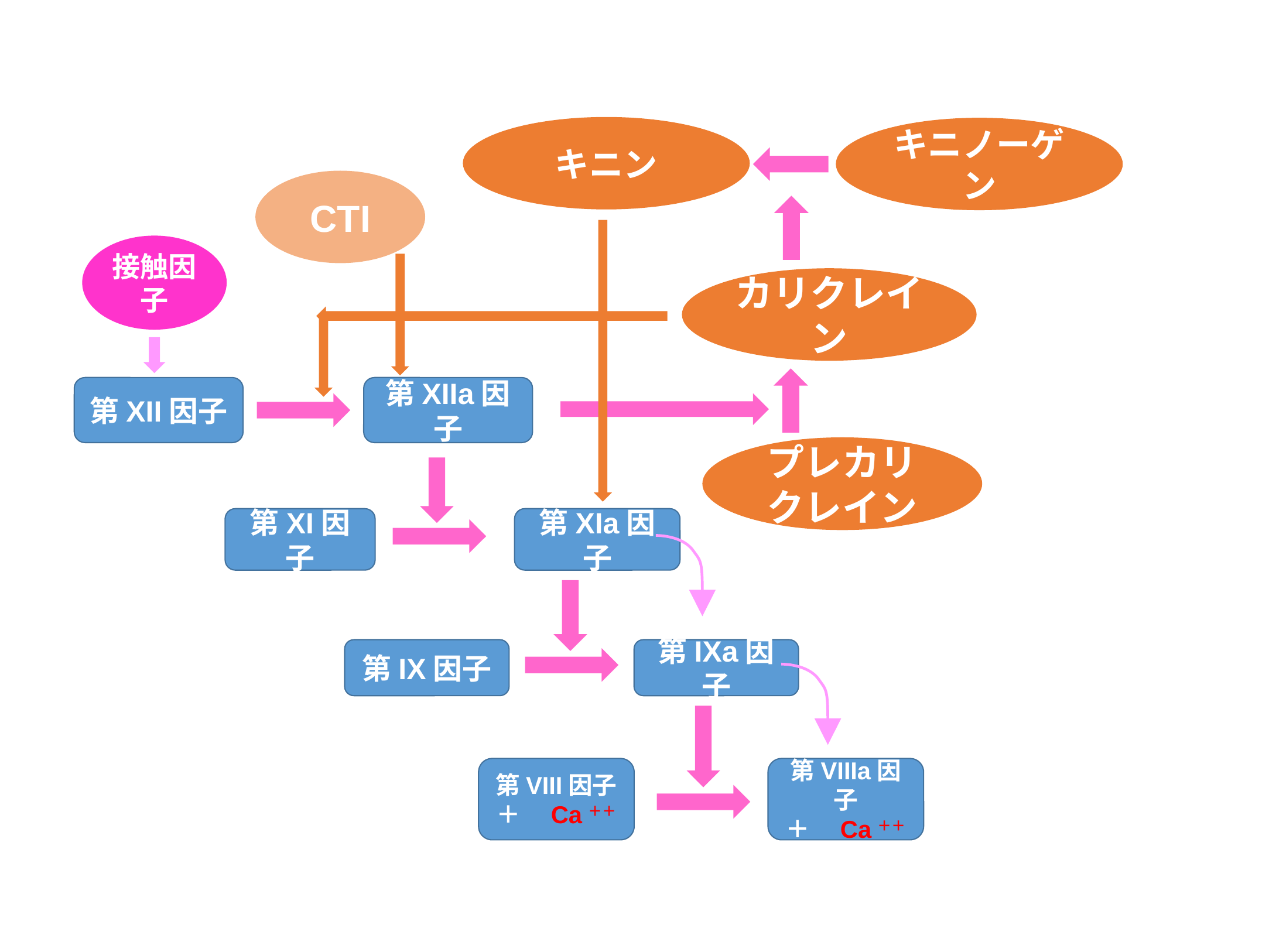

キニン
キニノーゲン

CTI

接触因子
カリクレイン

第XII因子
第XIIa因子

プレカリクレイン

第XI因子
第XIa因子

第IX因子
第IXa因子

第VIII因子
＋　Ca＋＋
第VIIIa因子
＋　Ca＋＋